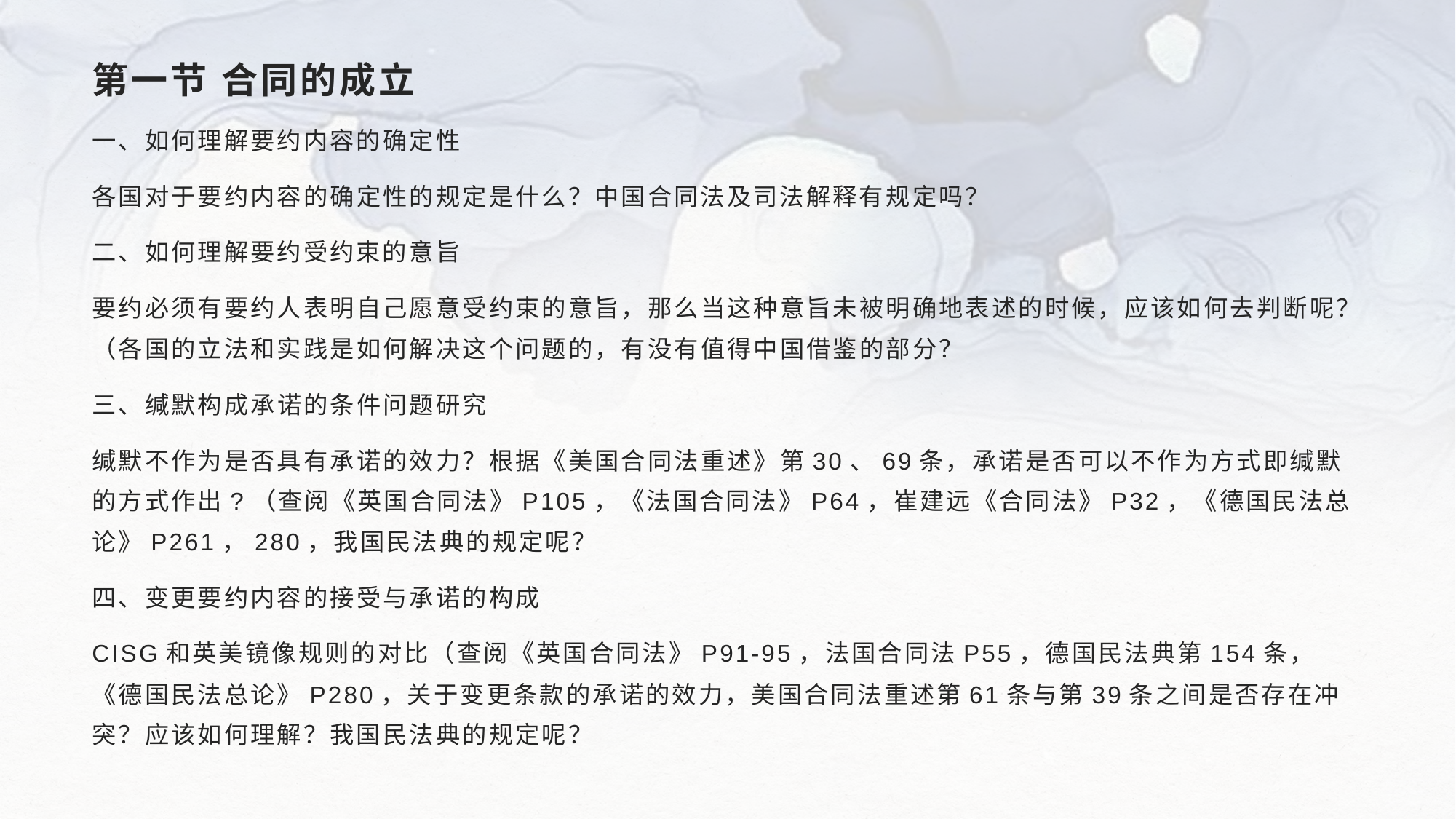

# 第一节 合同的成立
一、如何理解要约内容的确定性
各国对于要约内容的确定性的规定是什么？中国合同法及司法解释有规定吗？
二、如何理解要约受约束的意旨
要约必须有要约人表明自己愿意受约束的意旨，那么当这种意旨未被明确地表述的时候，应该如何去判断呢？（各国的立法和实践是如何解决这个问题的，有没有值得中国借鉴的部分？
三、缄默构成承诺的条件问题研究
缄默不作为是否具有承诺的效力？根据《美国合同法重述》第30、69条，承诺是否可以不作为方式即缄默的方式作出?（查阅《英国合同法》P105，《法国合同法》P64，崔建远《合同法》P32，《德国民法总论》P261，280，我国民法典的规定呢？
四、变更要约内容的接受与承诺的构成
CISG和英美镜像规则的对比（查阅《英国合同法》P91-95，法国合同法P55，德国民法典第154条，《德国民法总论》P280，关于变更条款的承诺的效力，美国合同法重述第61条与第39条之间是否存在冲突？应该如何理解？我国民法典的规定呢？